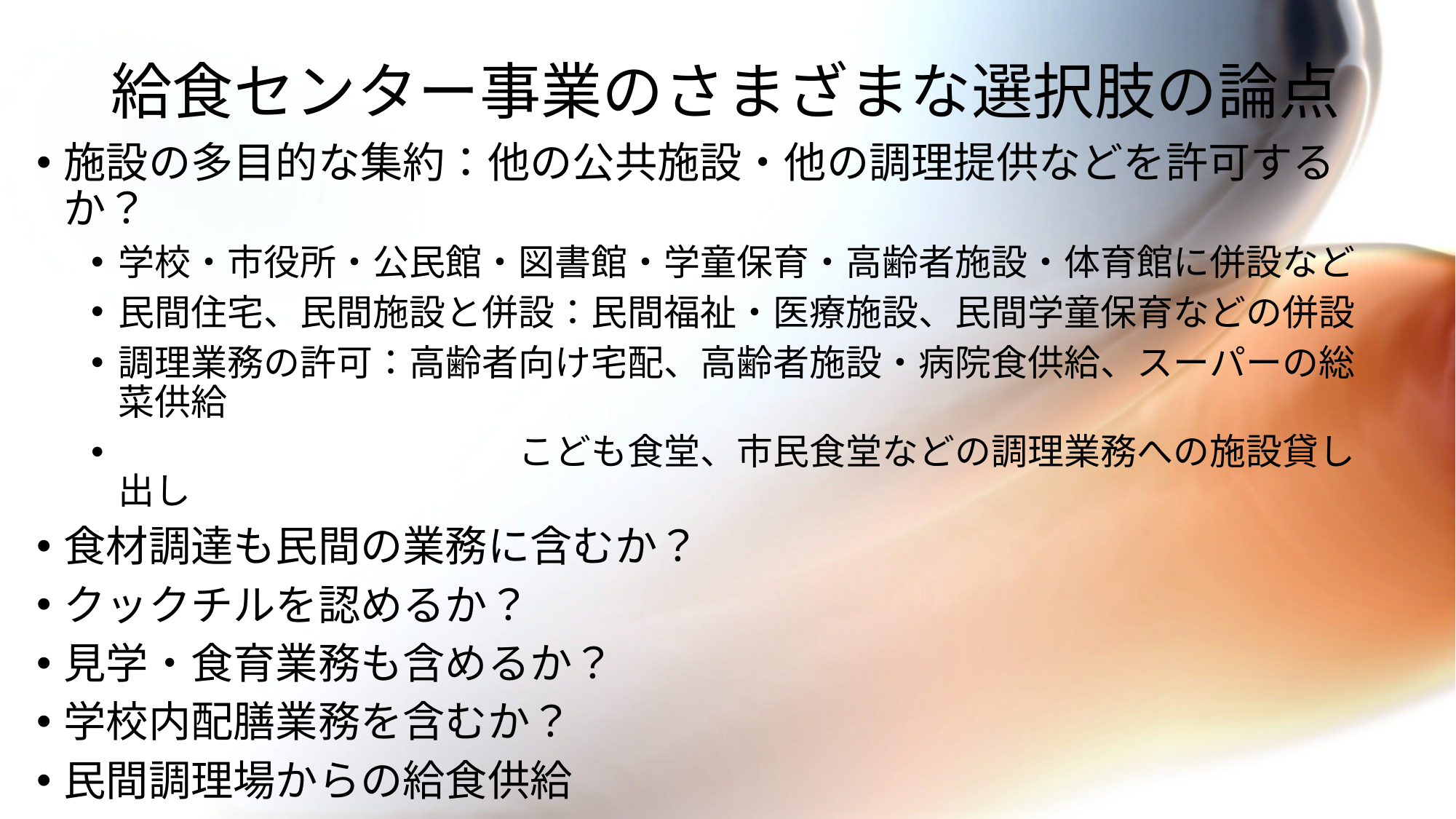

# 給食センター事業のさまざまな選択肢の論点
施設の多目的な集約：他の公共施設・他の調理提供などを許可するか？
学校・市役所・公民館・図書館・学童保育・高齢者施設・体育館に併設など
民間住宅、民間施設と併設：民間福祉・医療施設、民間学童保育などの併設
調理業務の許可：高齢者向け宅配、高齢者施設・病院食供給、スーパーの総菜供給
　			　　こども食堂、市民食堂などの調理業務への施設貸し出し
食材調達も民間の業務に含むか？
クックチルを認めるか？
見学・食育業務も含めるか？
学校内配膳業務を含むか？
民間調理場からの給食供給